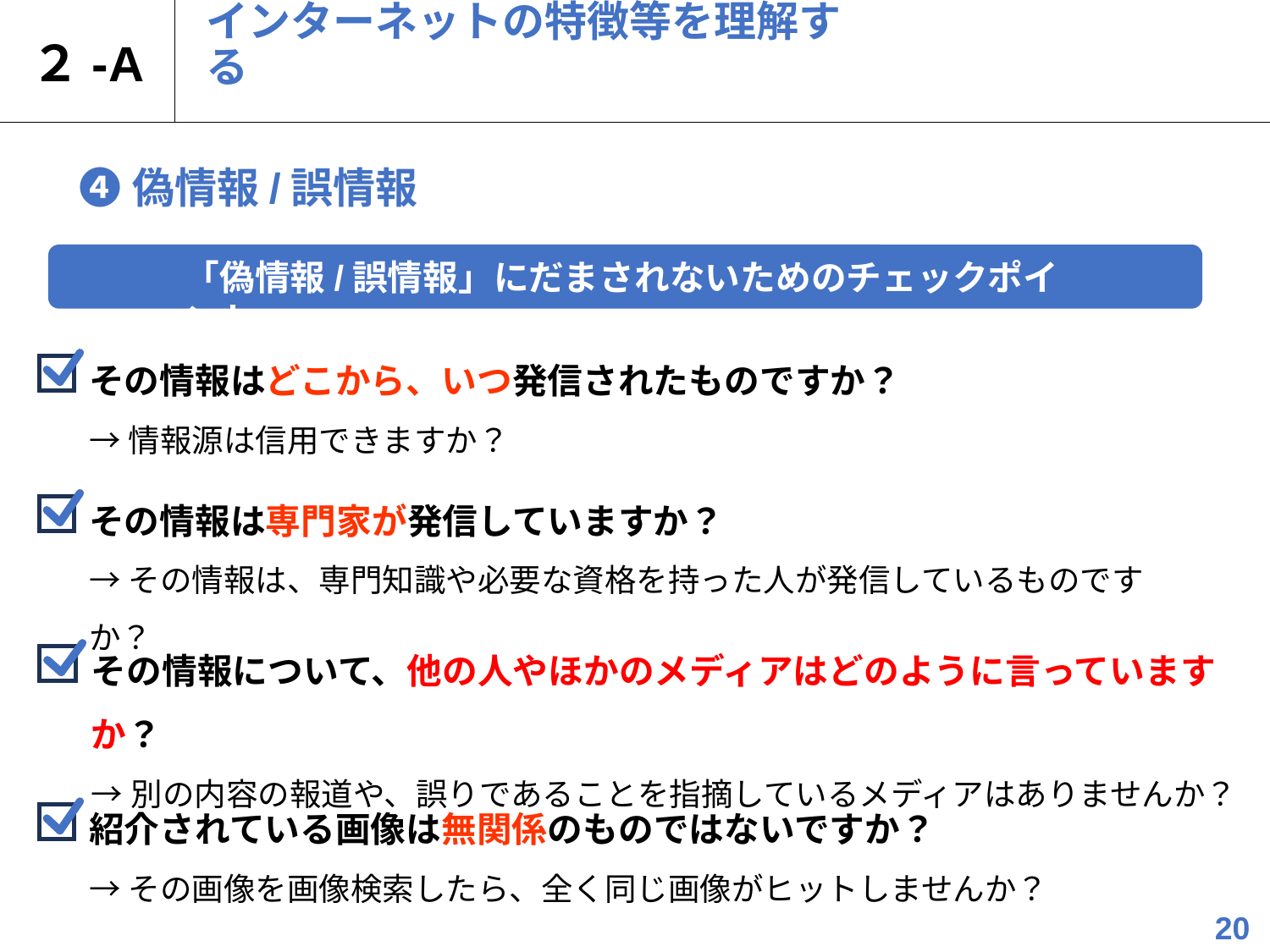

２-A
# インターネットの特徴等を理解する
❹偽情報/誤情報

「偽情報/誤情報」にだまされないためのチェックポイント
その情報はどこから、いつ発信されたものですか？
→情報源は信用できますか？

その情報は専門家が発信していますか？
→その情報は、専門知識や必要な資格を持った人が発信しているものですか？

その情報について、他の人やほかのメディアはどのように言っていますか？
→別の内容の報道や、誤りであることを指摘しているメディアはありませんか？

紹介されている画像は無関係のものではないですか？
→その画像を画像検索したら、全く同じ画像がヒットしませんか？

20